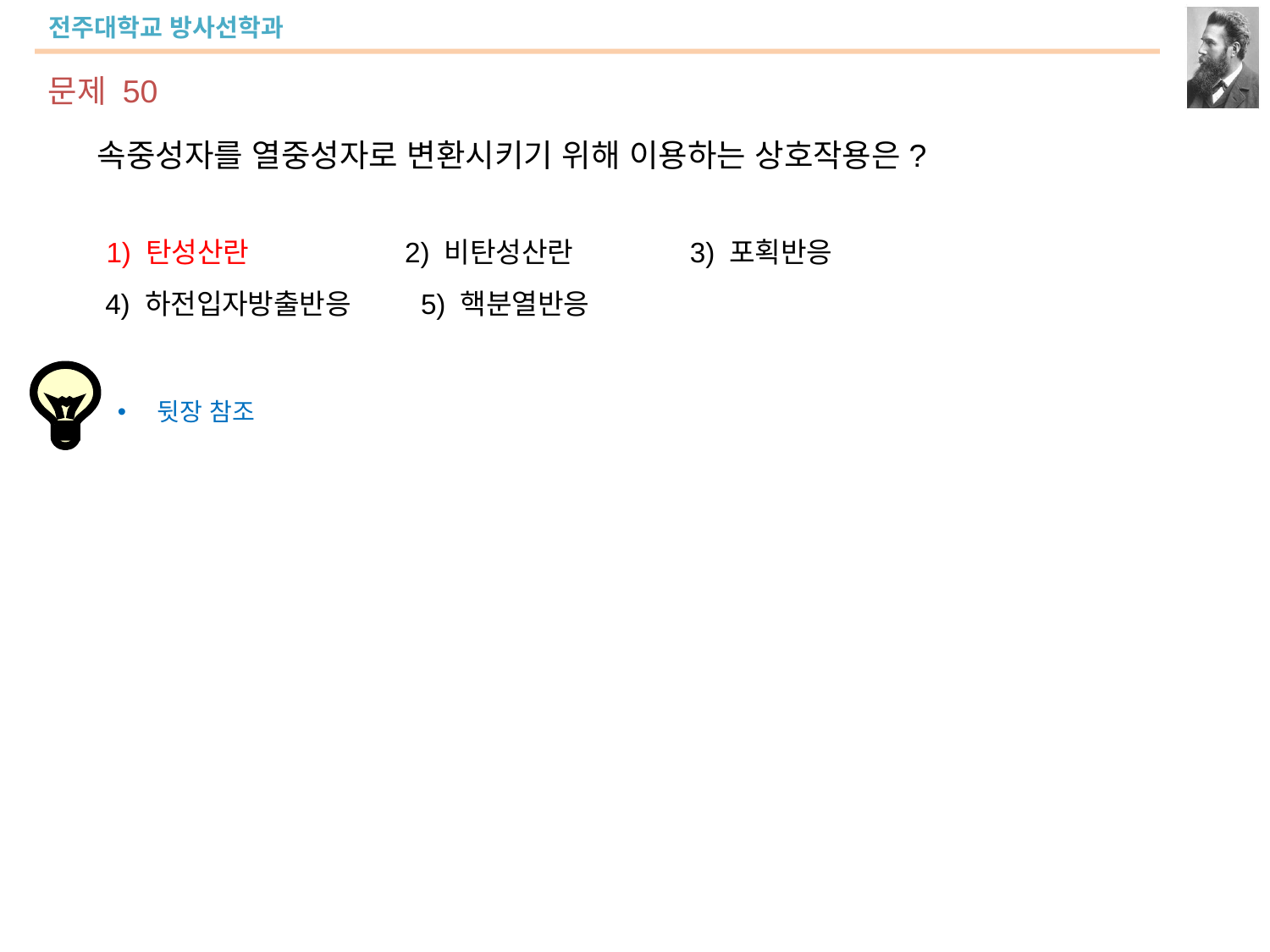

문제 50
속중성자를 열중성자로 변환시키기 위해 이용하는 상호작용은?

 1) 탄성산란                   2) 비탄성산란              3) 포획반응
 4) 하전입자방출반응        5) 핵분열반응

뒷장 참조